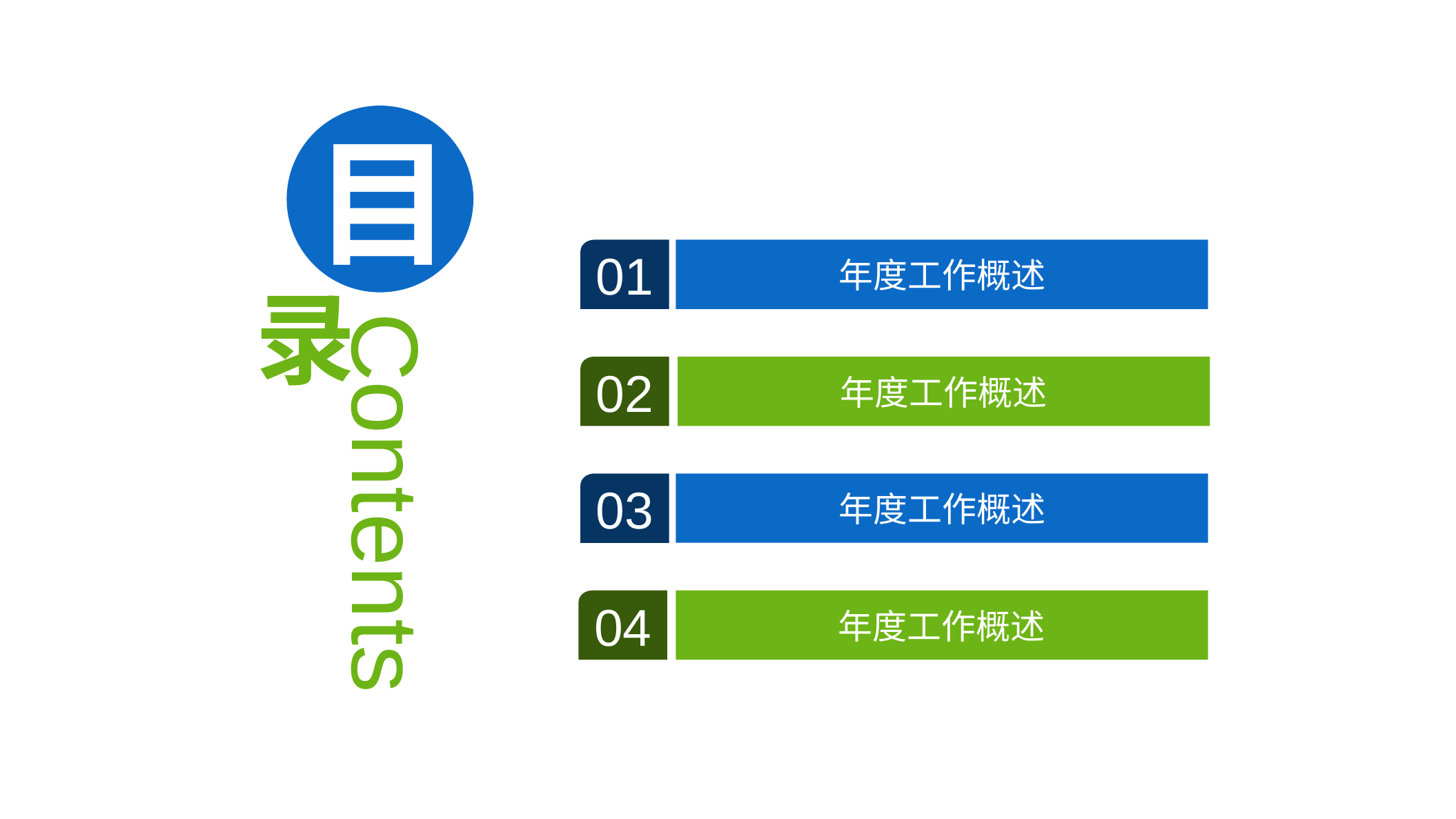

目
01
年度工作概述
录
Contents
02
年度工作概述
03
年度工作概述
04
年度工作概述